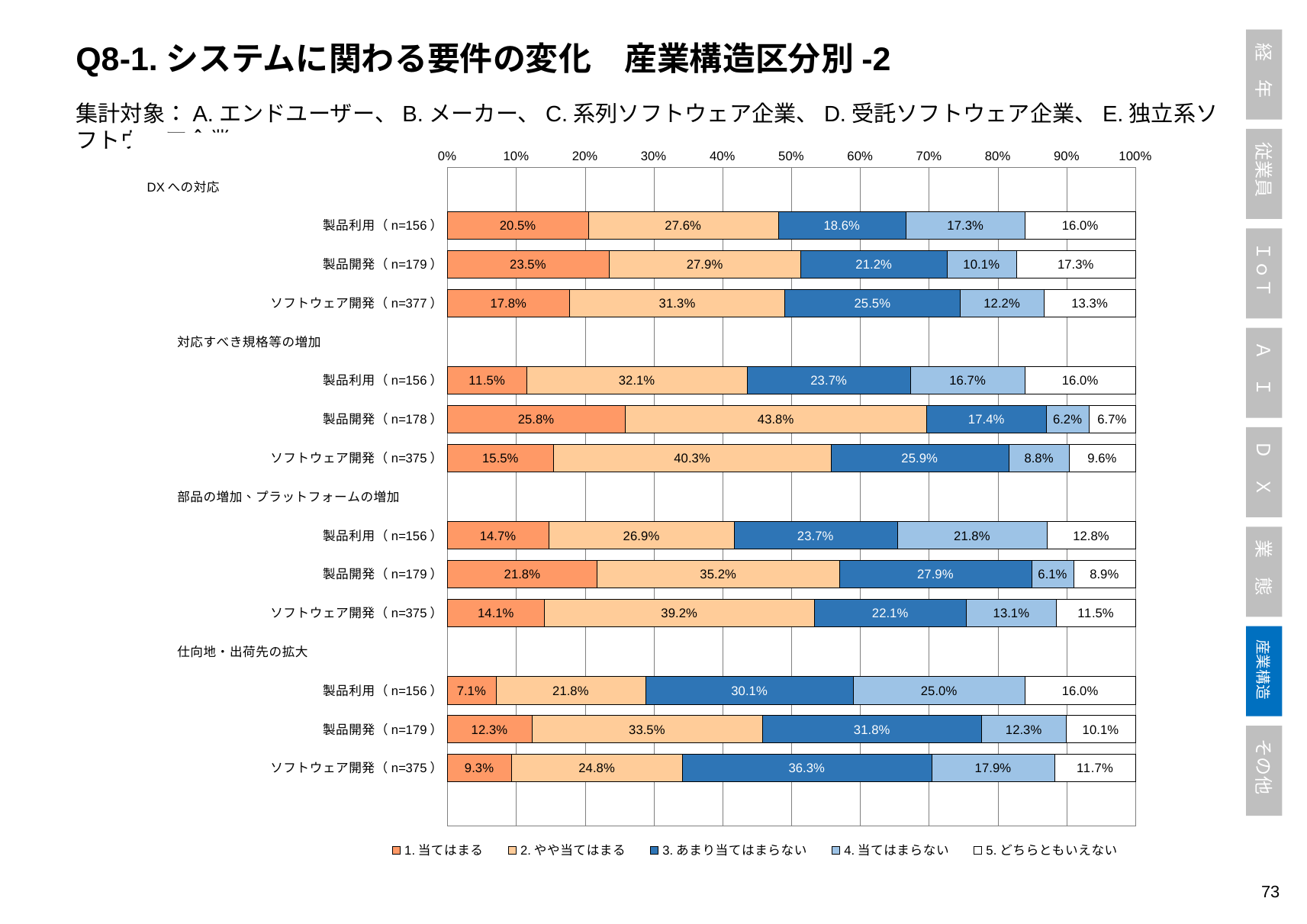

Q8-1.システムに関わる要件の変化　産業構造区分別-2
集計対象：A.エンドユーザー、B.メーカー、C.系列ソフトウェア企業、D.受託ソフトウェア企業、E.独立系ソフトウェア企業

### Chart

| Category | 1.当てはまる | 2.やや当てはまる | 3.あまり当てはまらない | 4.当てはまらない | 5.どちらともいえない |
|---|---|---|---|---|---|
| DXへの対応　　　　　　　　　　　　　　　　　 | None | None | None | None | None |
| 製品利用（n=156） | 0.20512820512820512 | 0.27564102564102566 | 0.1858974358974359 | 0.17307692307692307 | 0.16025641025641027 |
| 製品開発（n=179） | 0.2346368715083799 | 0.27932960893854747 | 0.2122905027932961 | 0.1005586592178771 | 0.17318435754189945 |
| ソフトウェア開発（n=377） | 0.17771883289124668 | 0.3129973474801061 | 0.2546419098143236 | 0.1220159151193634 | 0.13262599469496023 |
| 対応すべき規格等の増加 　　　　　　　　　 | None | None | None | None | None |
| 製品利用（n=156） | 0.11538461538461539 | 0.32051282051282054 | 0.23717948717948717 | 0.16666666666666666 | 0.16025641025641027 |
| 製品開発（n=178） | 0.25842696629213485 | 0.43820224719101125 | 0.17415730337078653 | 0.06179775280898876 | 0.06741573033707865 |
| ソフトウェア開発（n=375） | 0.15466666666666667 | 0.4026666666666667 | 0.25866666666666666 | 0.088 | 0.096 |
| 部品の増加、プラットフォームの増加 　　　 | None | None | None | None | None |
| 製品利用（n=156） | 0.14743589743589744 | 0.2692307692307692 | 0.23717948717948717 | 0.21794871794871795 | 0.1282051282051282 |
| 製品開発（n=179） | 0.21787709497206703 | 0.35195530726256985 | 0.27932960893854747 | 0.061452513966480445 | 0.0893854748603352 |
| ソフトウェア開発（n=375） | 0.14133333333333334 | 0.392 | 0.22133333333333333 | 0.13066666666666665 | 0.11466666666666667 |
| 仕向地・出荷先の拡大 　　　　　　　　　　 | None | None | None | None | None |
| 製品利用（n=156） | 0.07051282051282051 | 0.21794871794871795 | 0.30128205128205127 | 0.25 | 0.16025641025641027 |
| 製品開発（n=179） | 0.12290502793296089 | 0.33519553072625696 | 0.31843575418994413 | 0.12290502793296089 | 0.1005586592178771 |
| ソフトウェア開発（n=375） | 0.09333333333333334 | 0.248 | 0.3626666666666667 | 0.17866666666666667 | 0.11733333333333333 |
73